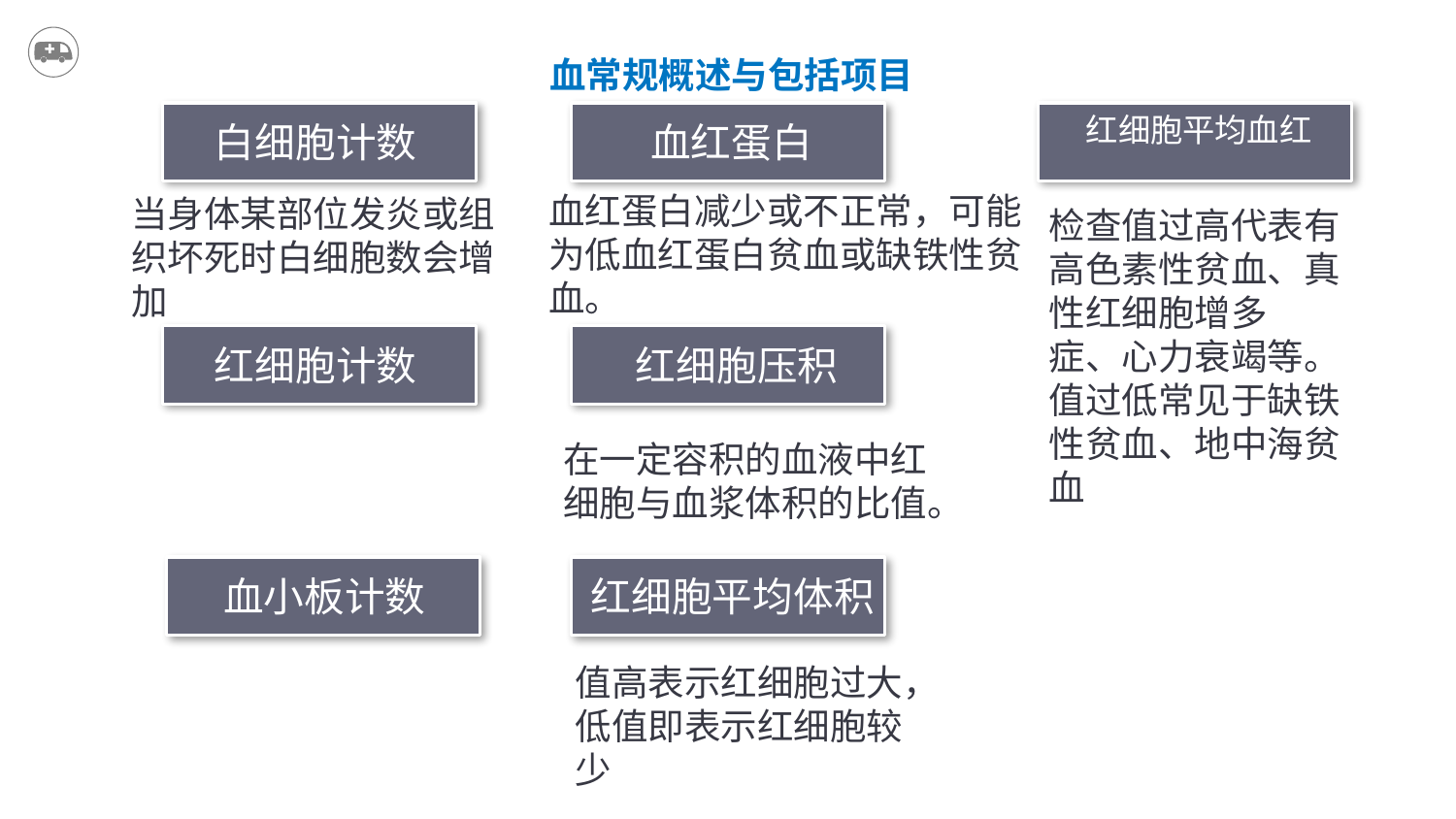

血常规概述与包括项目

白细胞计数

  血红蛋白

  红细胞平均血红                                                    蛋白含量
血红蛋白减少或不正常，可能为低血红蛋白贫血或缺铁性贫血。
当身体某部位发炎或组织坏死时白细胞数会增加
检查值过高代表有高色素性贫血、真性红细胞增多
症、心力衰竭等。值过低常见于缺铁性贫血、地中海贫血

红细胞计数

  红细胞压积
在一定容积的血液中红细胞与血浆体积的比值。

  血小板计数

  红细胞平均体积
值高表示红细胞过大，低值即表示红细胞较少